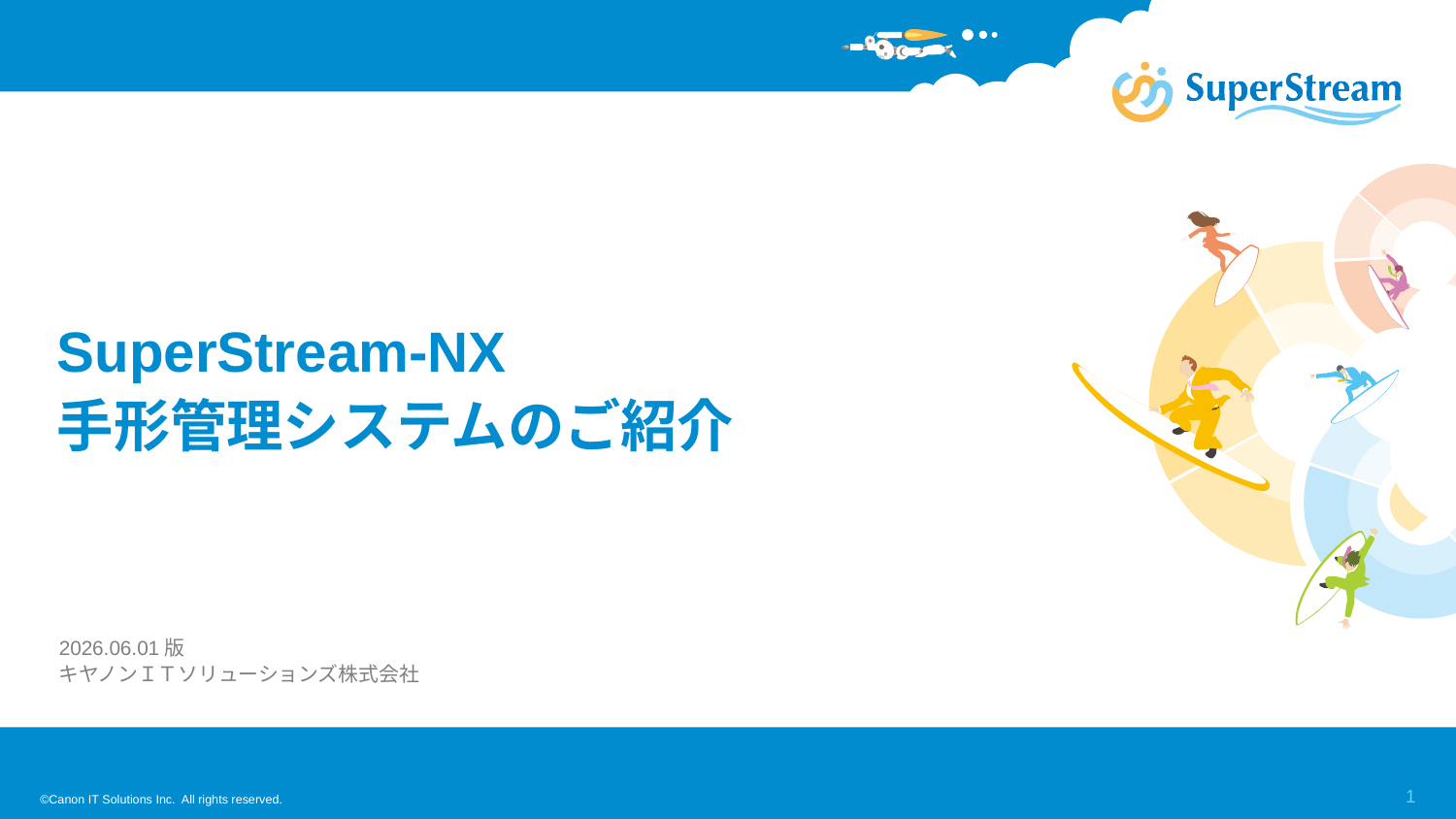

# SuperStream-NX 手形管理システムのご紹介
2026.06.01版
キヤノンＩＴソリューションズ株式会社
©Canon IT Solutions Inc.  All rights reserved.
1